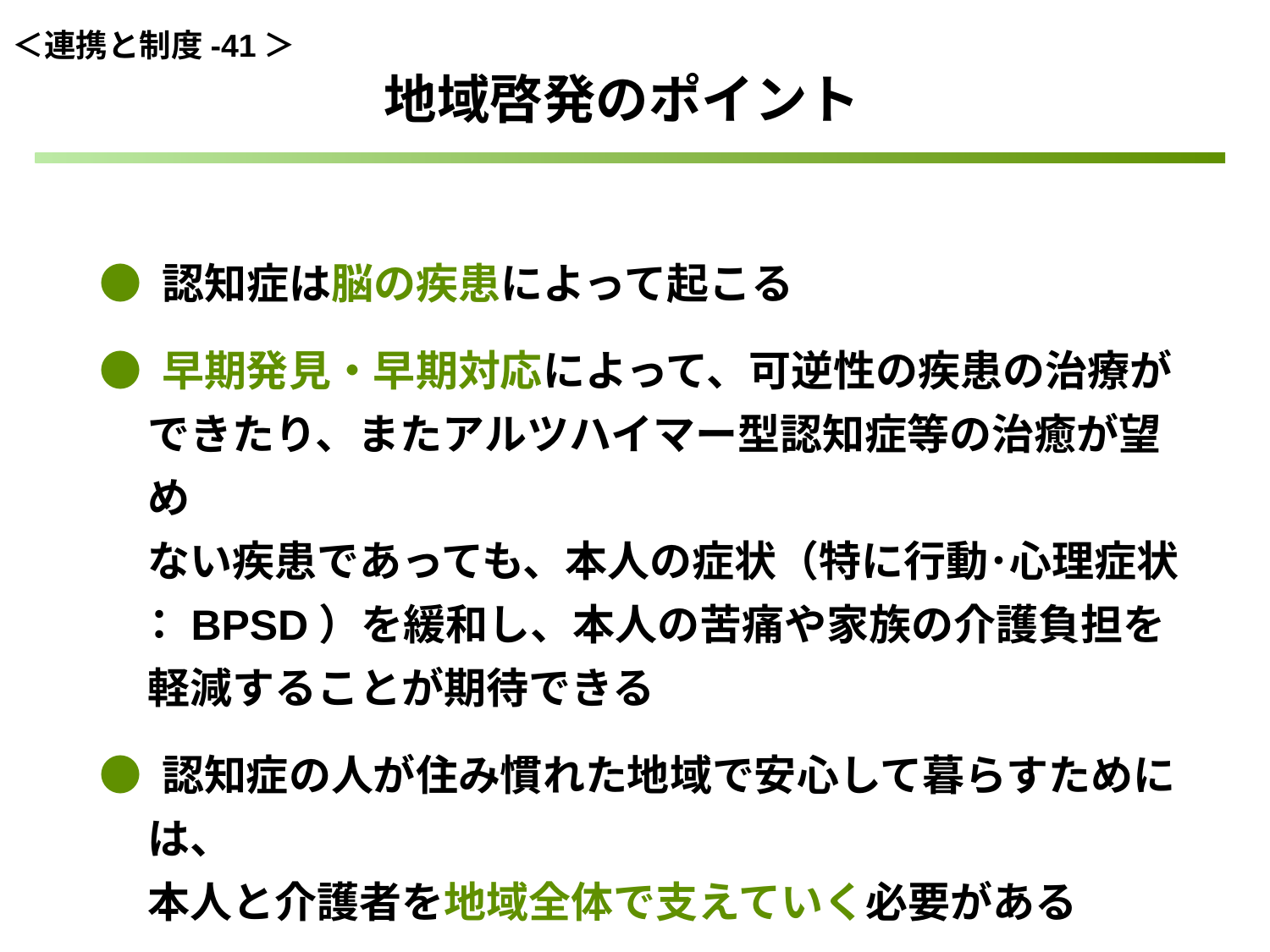

＜連携と制度-41＞
地域啓発のポイント

● 認知症は脳の疾患によって起こる

● 早期発見・早期対応によって、可逆性の疾患の治療が
    できたり、またアルツハイマー型認知症等の治癒が望め
    ない疾患であっても、本人の症状（特に行動･心理症状
   ：BPSD）を緩和し、本人の苦痛や家族の介護負担を
    軽減することが期待できる

● 認知症の人が住み慣れた地域で安心して暮らすためには、
    本人と介護者を地域全体で支えていく必要がある